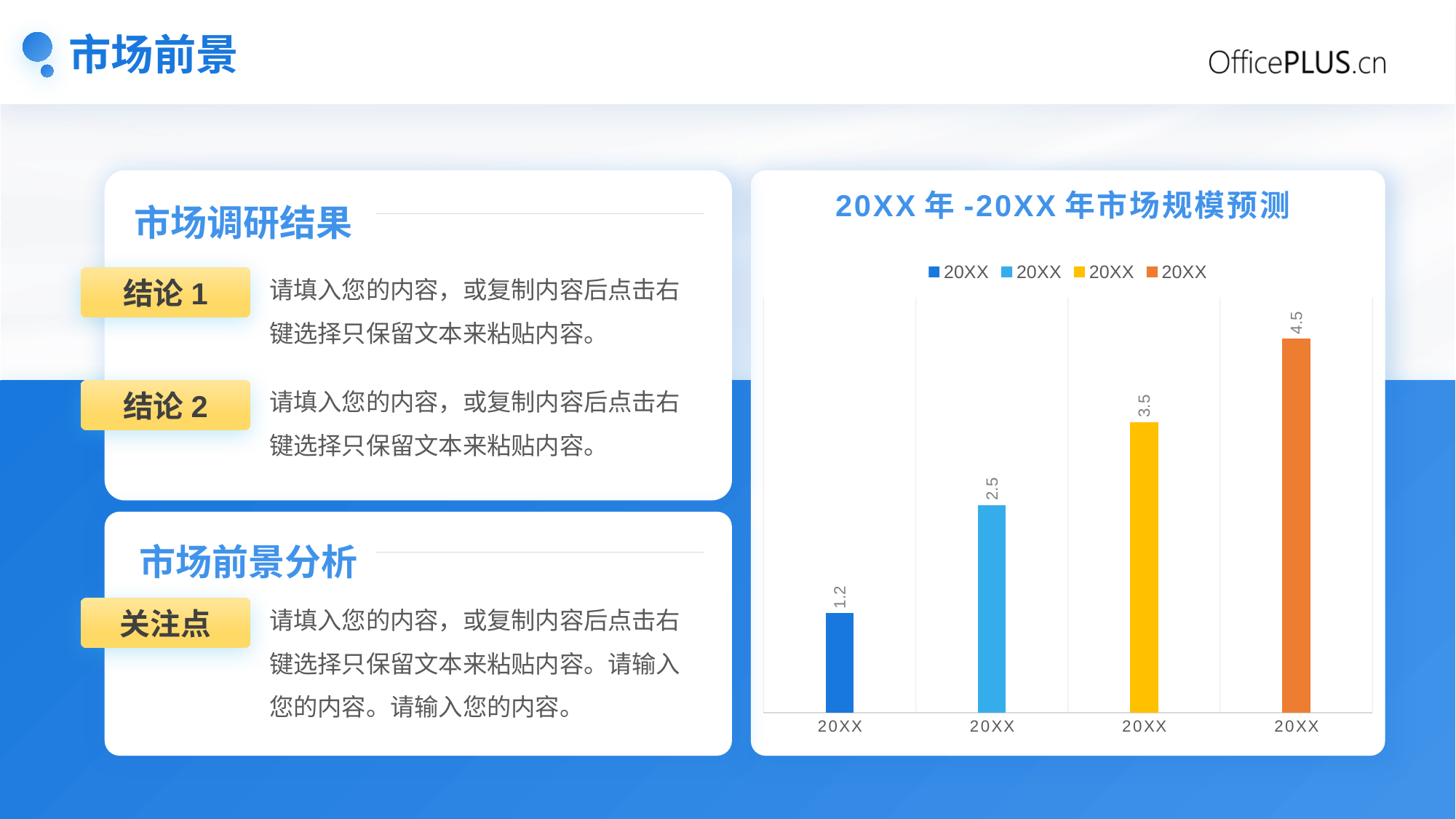

# 市场前景

市场调研结果

### Chart: 20XX年-20XX年市场规模预测

| Category | 市场规模(亿元) |
|---|---|
| 20XX | 1.2 |
| 20XX | 2.5 |
| 20XX | 3.5 |
| 20XX | 4.5 |
请填入您的内容，或复制内容后点击右键选择只保留文本来粘贴内容。
结论1
请填入您的内容，或复制内容后点击右键选择只保留文本来粘贴内容。

结论2

市场前景分析
请填入您的内容，或复制内容后点击右键选择只保留文本来粘贴内容。请输入您的内容。请输入您的内容。
关注点